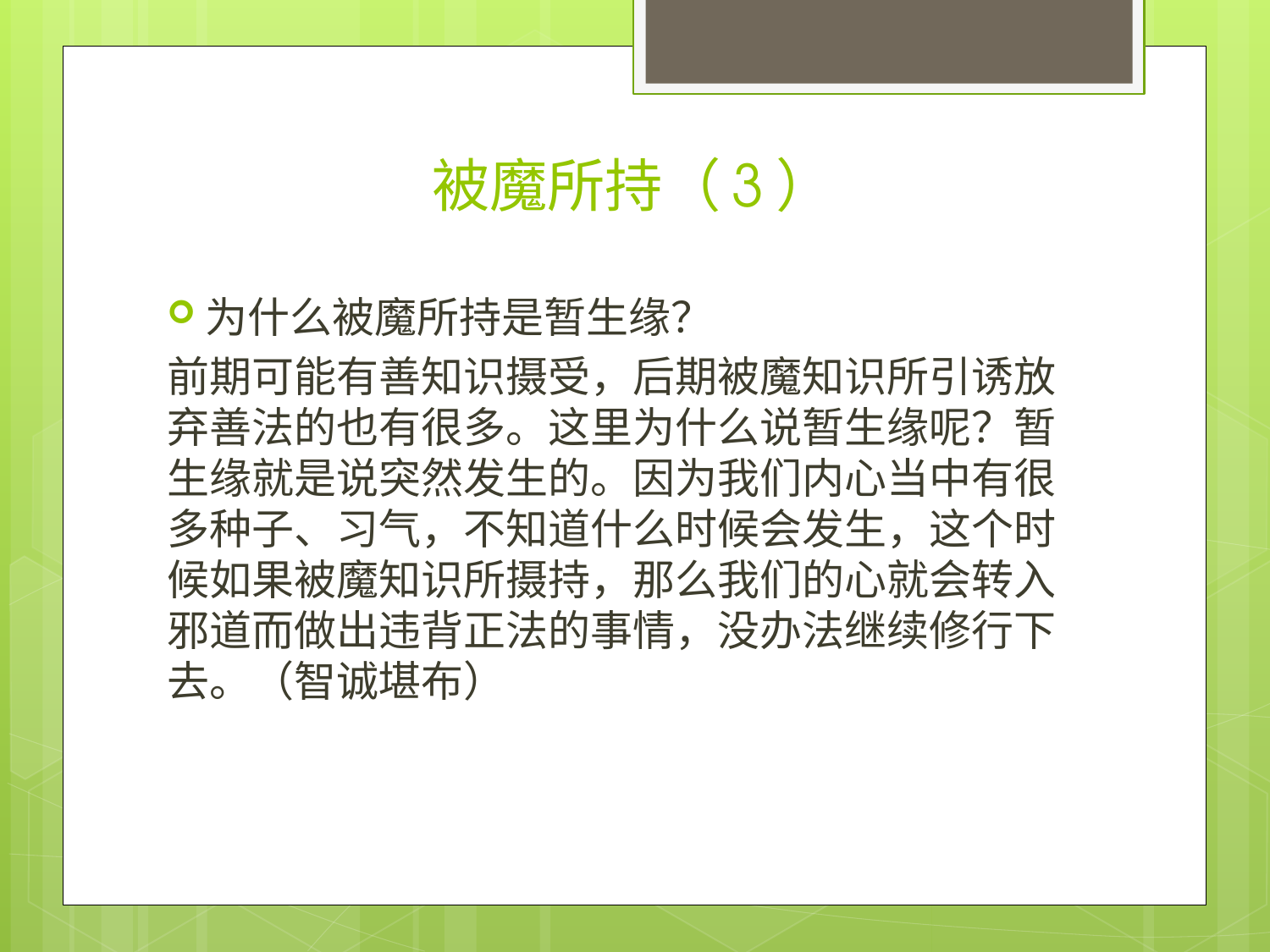

# 被魔所持（3）

为什么被魔所持是暂生缘？
前期可能有善知识摄受，后期被魔知识所引诱放弃善法的也有很多。这里为什么说暂生缘呢？暂生缘就是说突然发生的。因为我们内心当中有很多种子、习气，不知道什么时候会发生，这个时候如果被魔知识所摄持，那么我们的心就会转入邪道而做出违背正法的事情，没办法继续修行下去。（智诚堪布）